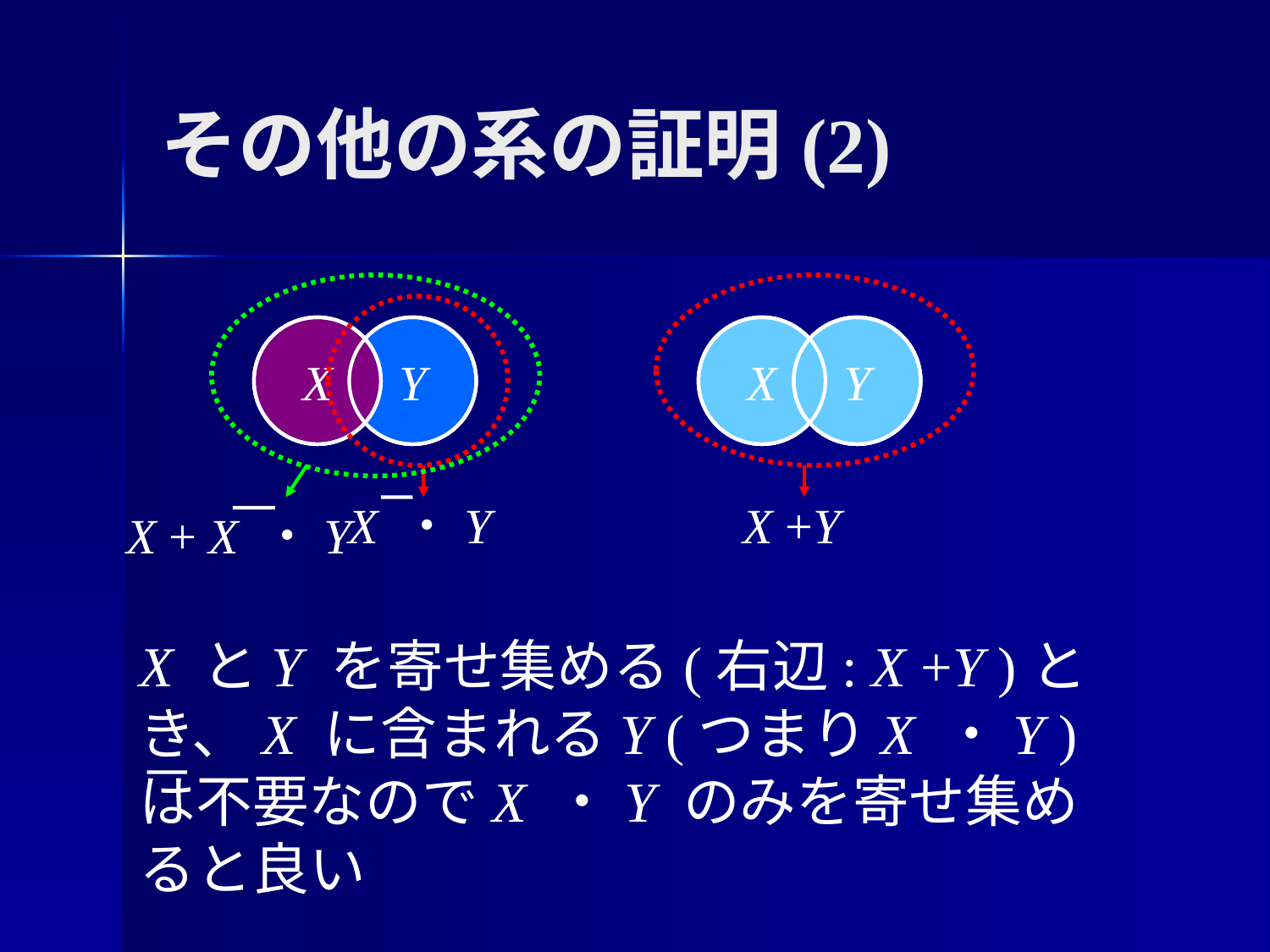

# その他の系の証明(2)

X + X ・Y

X +Y

X ・Y

X
Y

X

Y
X
Y

X
Y

X とY を寄せ集める(右辺: X +Y )とき、X に含まれるY (つまりX ・Y )は不要なのでX ・Y のみを寄せ集めると良い